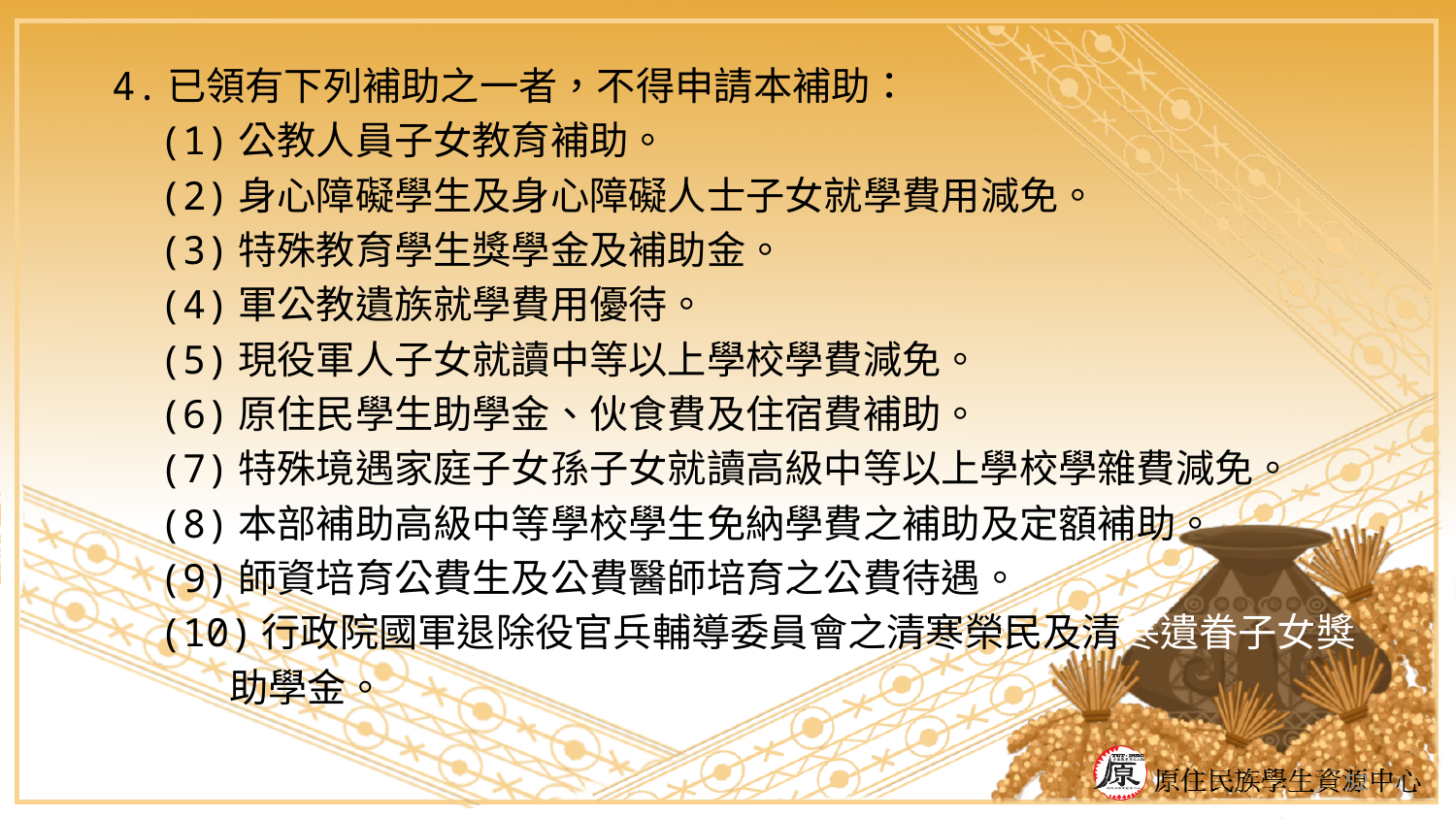

4.已領有下列補助之一者，不得申請本補助：
　(1)公教人員子女教育補助。
　(2)身心障礙學生及身心障礙人士子女就學費用減免。
　(3)特殊教育學生獎學金及補助金。
　(4)軍公教遺族就學費用優待。
　(5)現役軍人子女就讀中等以上學校學費減免。
　(6)原住民學生助學金、伙食費及住宿費補助。
　(7)特殊境遇家庭子女孫子女就讀高級中等以上學校學雜費減免。
　(8)本部補助高級中等學校學生免納學費之補助及定額補助。
　(9)師資培育公費生及公費醫師培育之公費待遇。
　(10)行政院國軍退除役官兵輔導委員會之清寒榮民及清寒遺眷子女獎
　　　助學金。
52